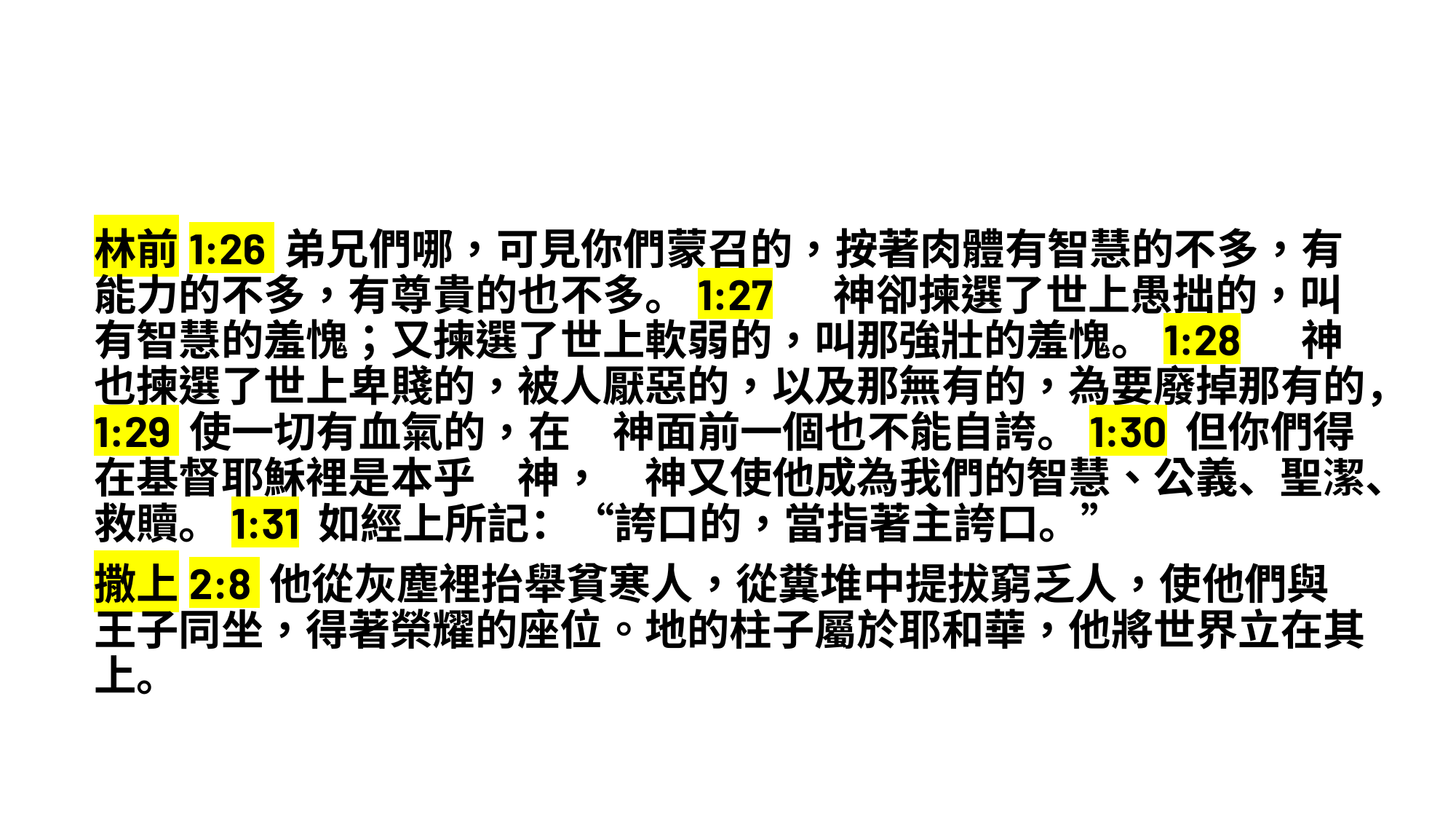

林前1:26 弟兄們哪，可見你們蒙召的，按著肉體有智慧的不多，有能力的不多，有尊貴的也不多。1:27 　神卻揀選了世上愚拙的，叫有智慧的羞愧；又揀選了世上軟弱的，叫那強壯的羞愧。1:28 　神也揀選了世上卑賤的，被人厭惡的，以及那無有的，為要廢掉那有的，1:29 使一切有血氣的，在　神面前一個也不能自誇。1:30 但你們得在基督耶穌裡是本乎　神，　神又使他成為我們的智慧、公義、聖潔、救贖。1:31 如經上所記：“誇口的，當指著主誇口。”
撒上2:8 他從灰塵裡抬舉貧寒人，從糞堆中提拔窮乏人，使他們與王子同坐，得著榮耀的座位。地的柱子屬於耶和華，他將世界立在其上。